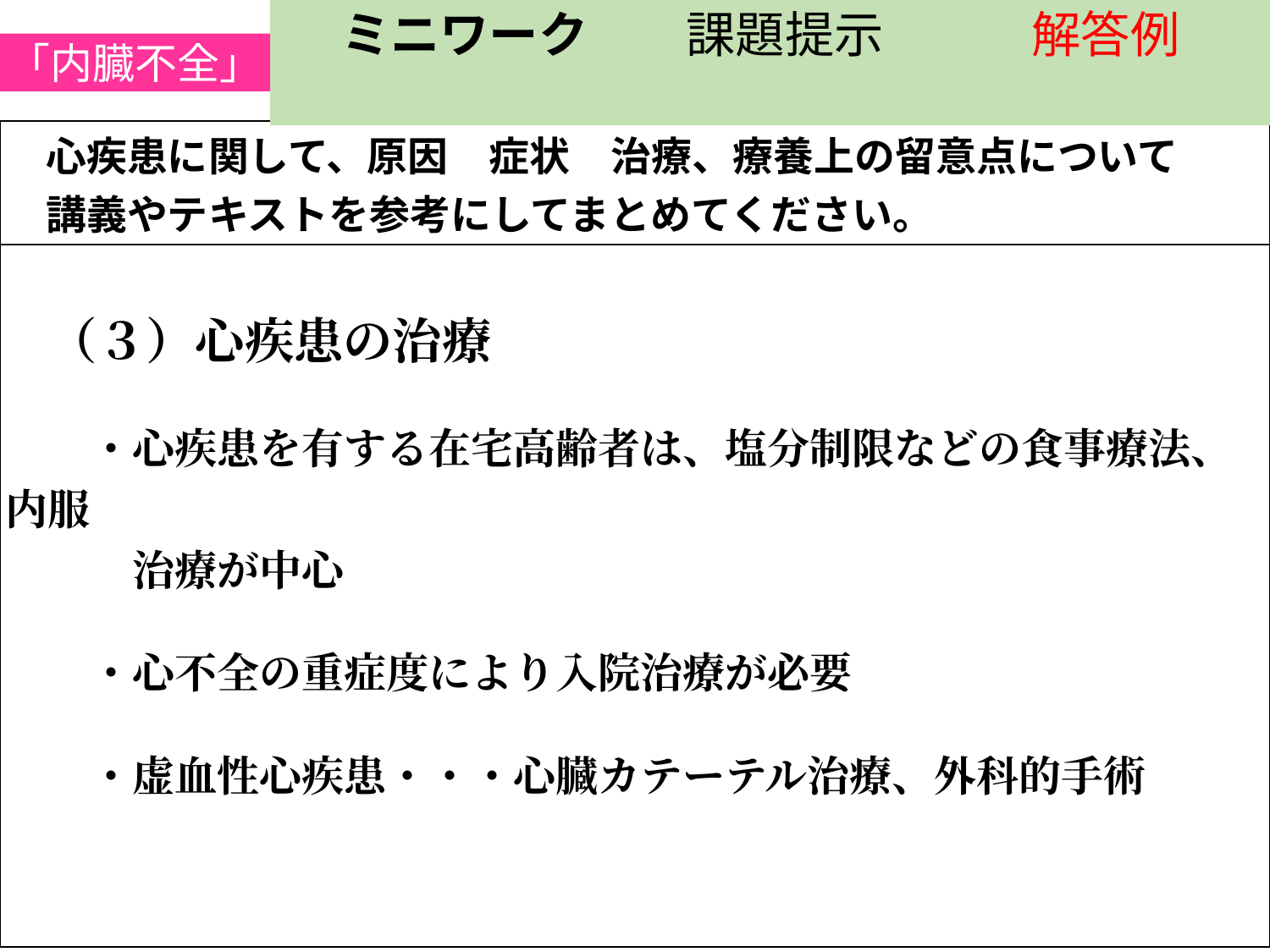

「内臓不全」
   ミニワーク　　課題提示　　　解答例
| 心疾患に関して、原因　症状　治療、療養上の留意点について 　講義やテキストを参考にしてまとめてください。 |
| --- |
| （３）心疾患の治療   　　・心疾患を有する在宅高齢者は、塩分制限などの食事療法、内服 　　　治療が中心 　　・心不全の重症度により入院治療が必要 　　・虚血性心疾患・・・心臓カテーテル治療、外科的手術 |